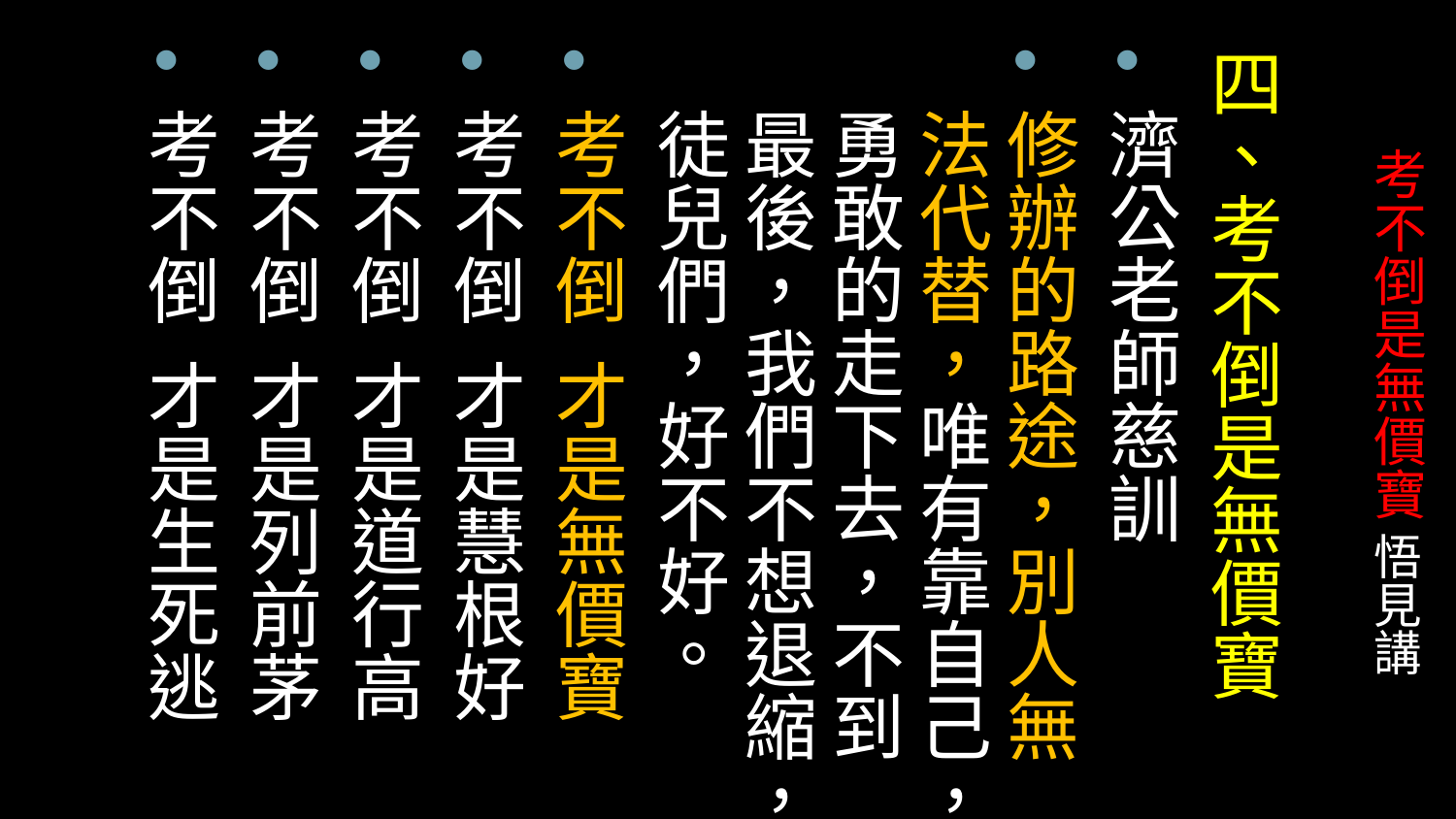

四、考不倒是無價寶
濟公老師慈訓
修辦的路途，別人無法代替，唯有靠自己，勇敢的走下去，不到最後，我們不想退縮，徒兒們，好不好。
考不倒  才是無價寶
考不倒  才是慧根好
考不倒  才是道行高
考不倒  才是列前茅
考不倒  才是生死逃

# 考不倒是無價寶 悟見講